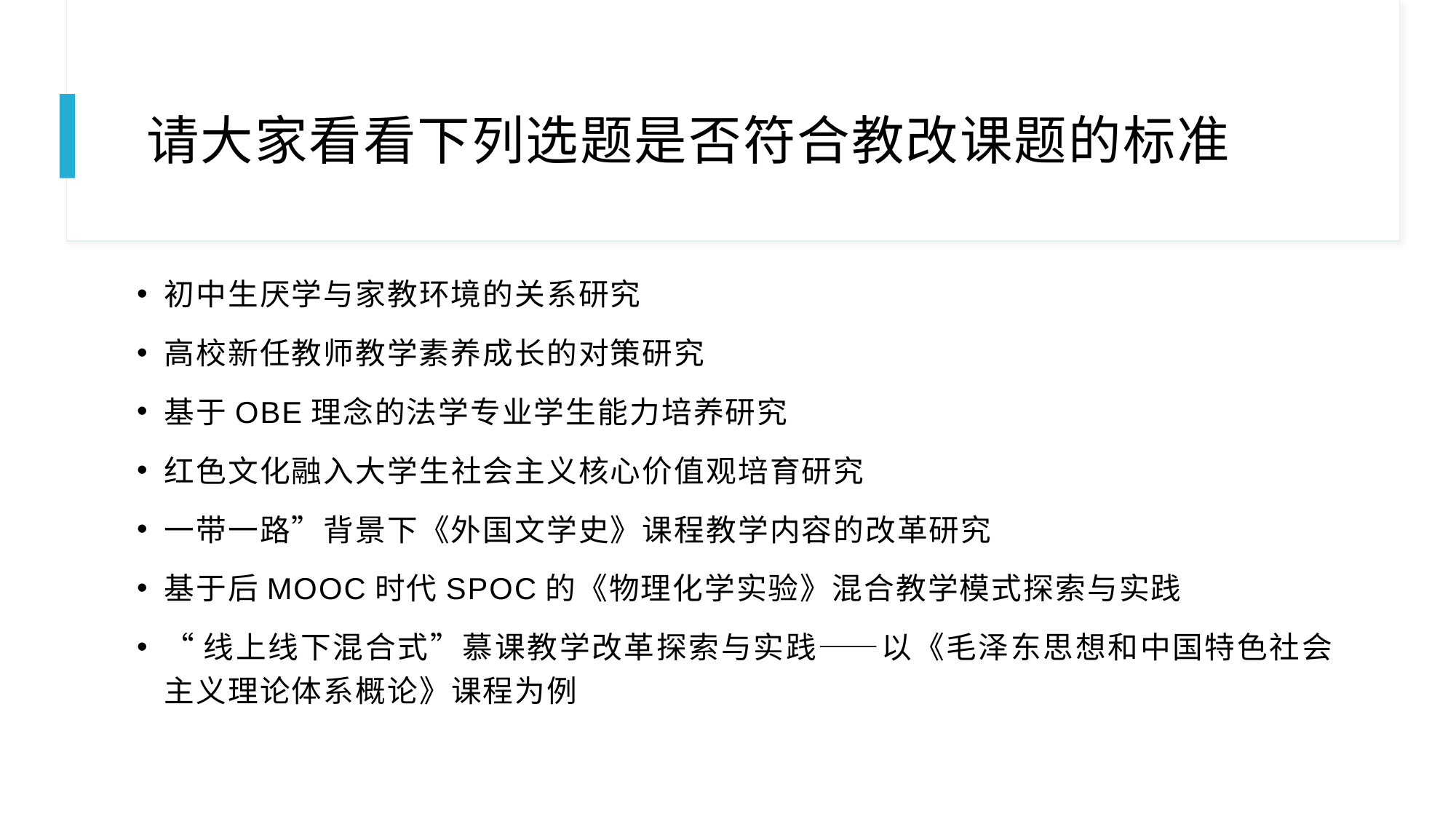

# 请大家看看下列选题是否符合教改课题的标准
初中生厌学与家教环境的关系研究
高校新任教师教学素养成长的对策研究
基于OBE理念的法学专业学生能力培养研究
红色文化融入大学生社会主义核心价值观培育研究
一带一路”背景下《外国文学史》课程教学内容的改革研究
基于后MOOC时代SPOC的《物理化学实验》混合教学模式探索与实践
“线上线下混合式”慕课教学改革探索与实践——以《毛泽东思想和中国特色社会主义理论体系概论》课程为例